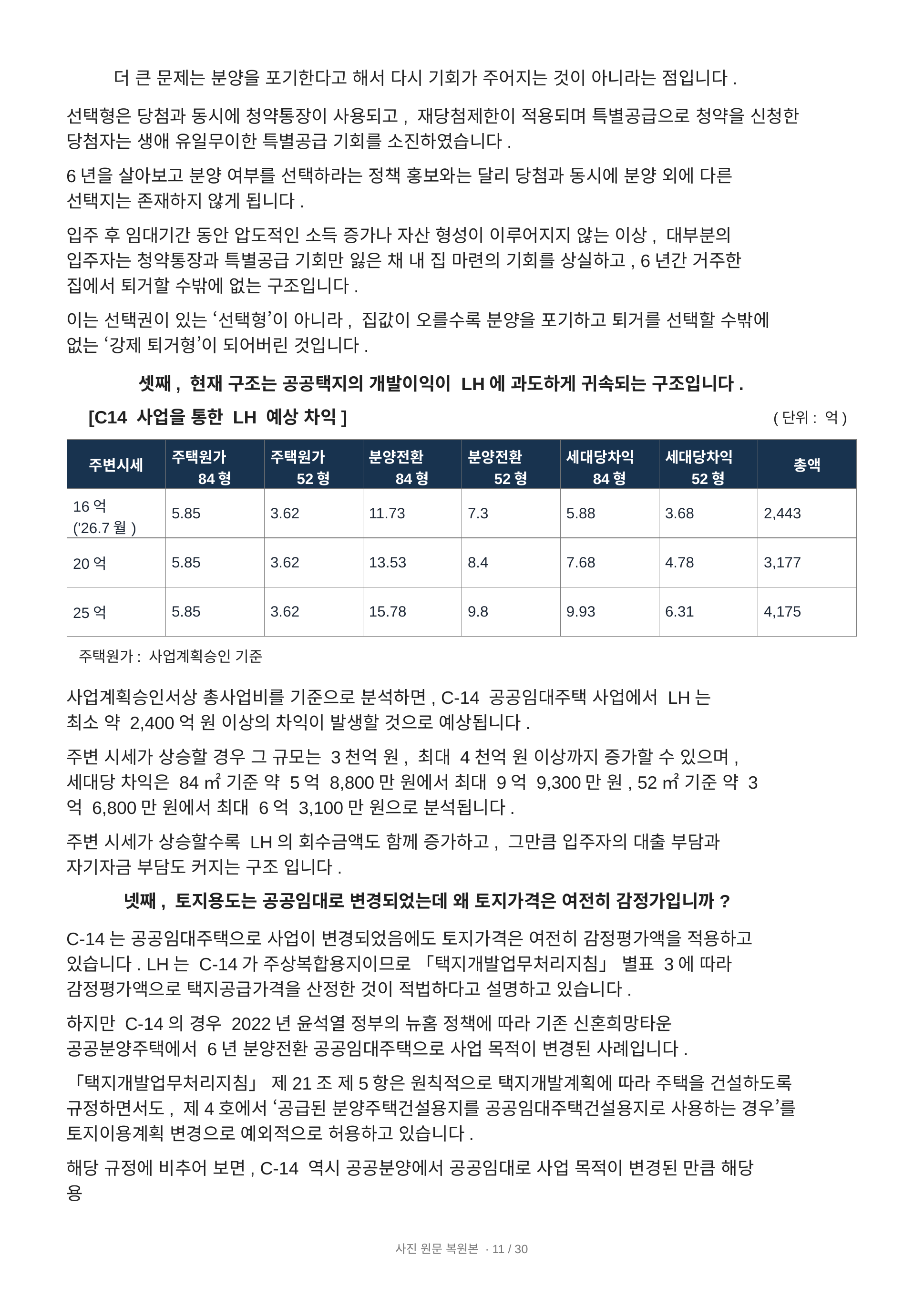

더 큰 문제는 분양을 포기한다고 해서 다시 기회가 주어지는 것이 아니라는 점입니다.
선택형은 당첨과 동시에 청약통장이 사용되고, 재당첨제한이 적용되며 특별공급으로 청약을 신청한 당첨자는 생애 유일무이한 특별공급 기회를 소진하였습니다.
6년을 살아보고 분양 여부를 선택하라는 정책 홍보와는 달리 당첨과 동시에 분양 외에 다른 선택지는 존재하지 않게 됩니다.
입주 후 임대기간 동안 압도적인 소득 증가나 자산 형성이 이루어지지 않는 이상, 대부분의 입주자는 청약통장과 특별공급 기회만 잃은 채 내 집 마련의 기회를 상실하고, 6년간 거주한 집에서 퇴거할 수밖에 없는 구조입니다.
이는 선택권이 있는 ‘선택형’이 아니라, 집값이 오를수록 분양을 포기하고 퇴거를 선택할 수밖에 없는 ‘강제 퇴거형’이 되어버린 것입니다.
셋째, 현재 구조는 공공택지의 개발이익이 LH에 과도하게 귀속되는 구조입니다.
[C14 사업을 통한 LH 예상 차익]
(단위: 억)
| 주변시세 | 주택원가 84형 | 주택원가 52형 | 분양전환 84형 | 분양전환 52형 | 세대당차익 84형 | 세대당차익 52형 | 총액 |
| --- | --- | --- | --- | --- | --- | --- | --- |
| 16억 ('26.7월) | 5.85 | 3.62 | 11.73 | 7.3 | 5.88 | 3.68 | 2,443 |
| 20억 | 5.85 | 3.62 | 13.53 | 8.4 | 7.68 | 4.78 | 3,177 |
| 25억 | 5.85 | 3.62 | 15.78 | 9.8 | 9.93 | 6.31 | 4,175 |
주택원가: 사업계획승인 기준
사업계획승인서상 총사업비를 기준으로 분석하면, C-14 공공임대주택 사업에서 LH는 최소 약 2,400억 원 이상의 차익이 발생할 것으로 예상됩니다.
주변 시세가 상승할 경우 그 규모는 3천억 원, 최대 4천억 원 이상까지 증가할 수 있으며, 세대당 차익은 84㎡ 기준 약 5억 8,800만 원에서 최대 9억 9,300만 원, 52㎡ 기준 약 3억 6,800만 원에서 최대 6억 3,100만 원으로 분석됩니다.
주변 시세가 상승할수록 LH의 회수금액도 함께 증가하고, 그만큼 입주자의 대출 부담과 자기자금 부담도 커지는 구조 입니다.
넷째, 토지용도는 공공임대로 변경되었는데 왜 토지가격은 여전히 감정가입니까?
C-14는 공공임대주택으로 사업이 변경되었음에도 토지가격은 여전히 감정평가액을 적용하고 있습니다. LH는 C-14가 주상복합용지이므로 「택지개발업무처리지침」 별표 3에 따라 감정평가액으로 택지공급가격을 산정한 것이 적법하다고 설명하고 있습니다.
하지만 C-14의 경우 2022년 윤석열 정부의 뉴홈 정책에 따라 기존 신혼희망타운 공공분양주택에서 6년 분양전환 공공임대주택으로 사업 목적이 변경된 사례입니다.
「택지개발업무처리지침」 제21조 제5항은 원칙적으로 택지개발계획에 따라 주택을 건설하도록 규정하면서도, 제4호에서 ‘공급된 분양주택건설용지를 공공임대주택건설용지로 사용하는 경우’를 토지이용계획 변경으로 예외적으로 허용하고 있습니다.
해당 규정에 비추어 보면, C-14 역시 공공분양에서 공공임대로 사업 목적이 변경된 만큼 해당 용
사진 원문 복원본 · 11 / 30